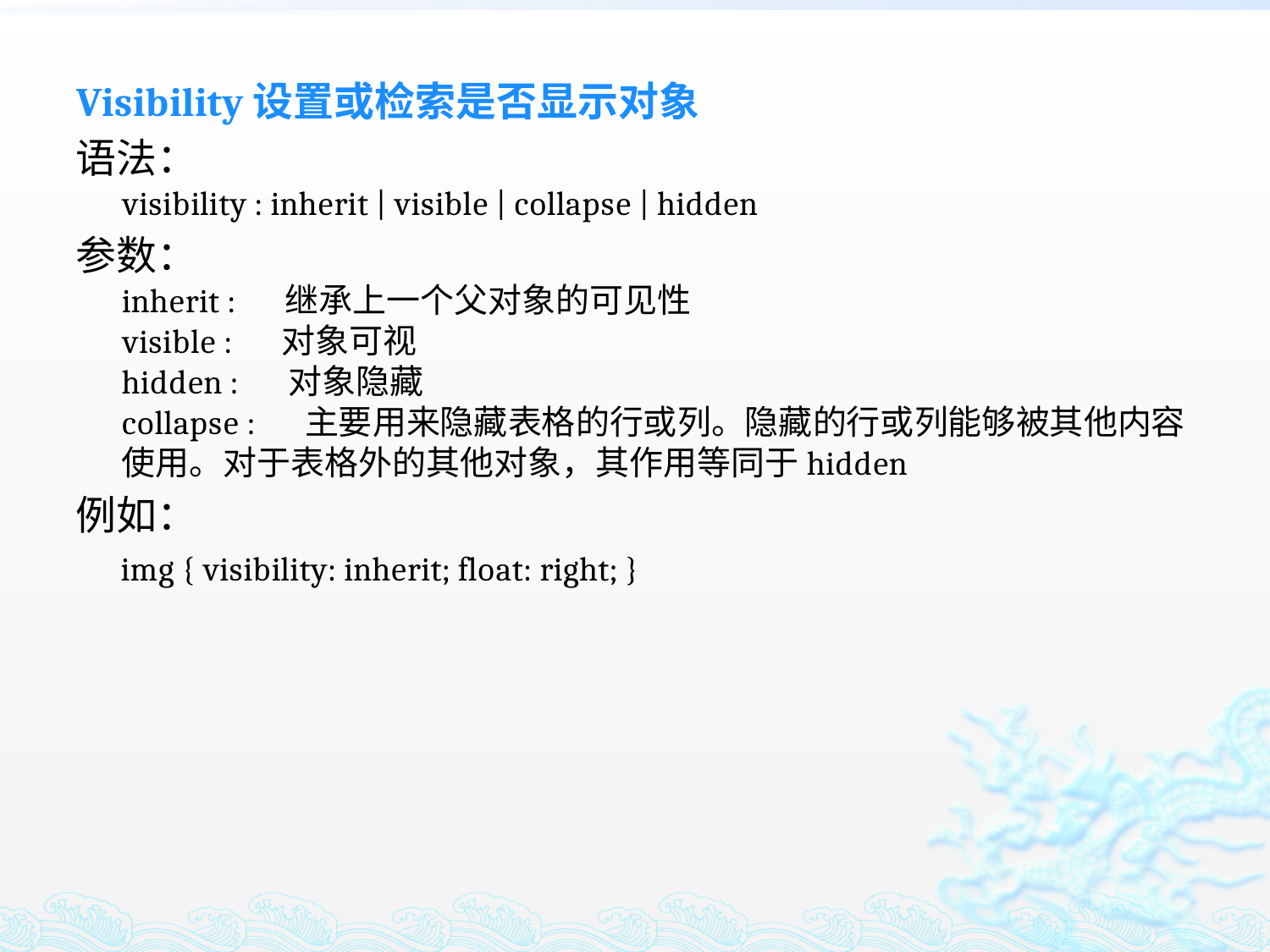

Visibility设置或检索是否显示对象
语法：
visibility : inherit | visible | collapse | hidden
参数：
inherit : 　继承上一个父对象的可见性
visible : 　对象可视
hidden : 　对象隐藏
collapse : 　主要用来隐藏表格的行或列。隐藏的行或列能够被其他内容使用。对于表格外的其他对象，其作用等同于hidden
例如：
      img { visibility: inherit; float: right; }